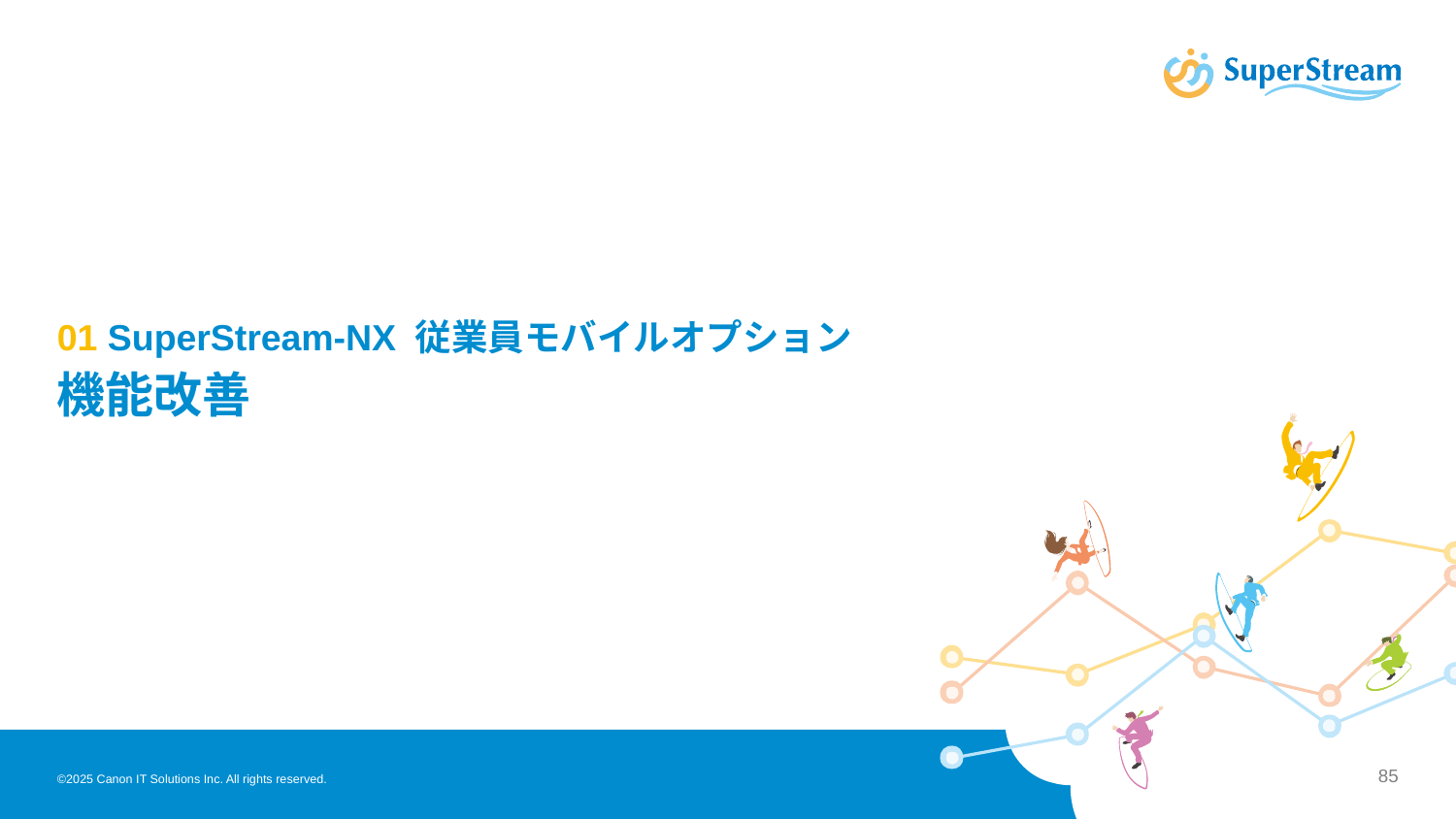

# 01 SuperStream-NX 従業員モバイルオプション 機能改善
©2025 Canon IT Solutions Inc. All rights reserved.
85